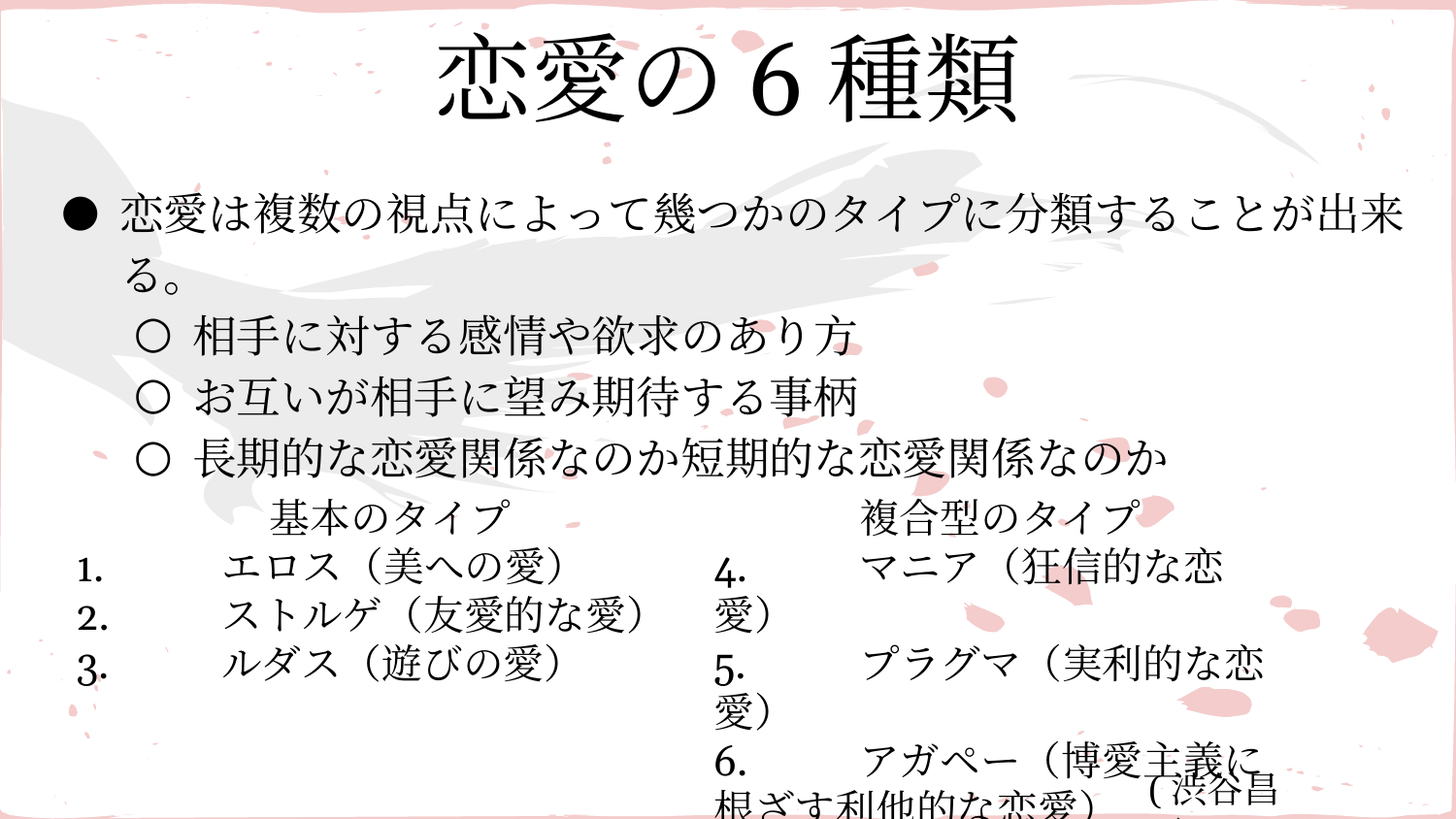

# 恋愛の6種類
恋愛は複数の視点によって幾つかのタイプに分類することが出来る。
相手に対する感情や欲求のあり方
お互いが相手に望み期待する事柄
長期的な恋愛関係なのか短期的な恋愛関係なのか
基本のタイプ
1.	エロス（美への愛）
2.	ストルゲ（友愛的な愛）
3.	ルダス（遊びの愛）

複合型のタイプ
4.	マニア（狂信的な恋愛）
5.	プラグマ（実利的な恋愛）
6.	アガペー（博愛主義に根ざす利他的な恋愛）
(渋谷昌三、2013)